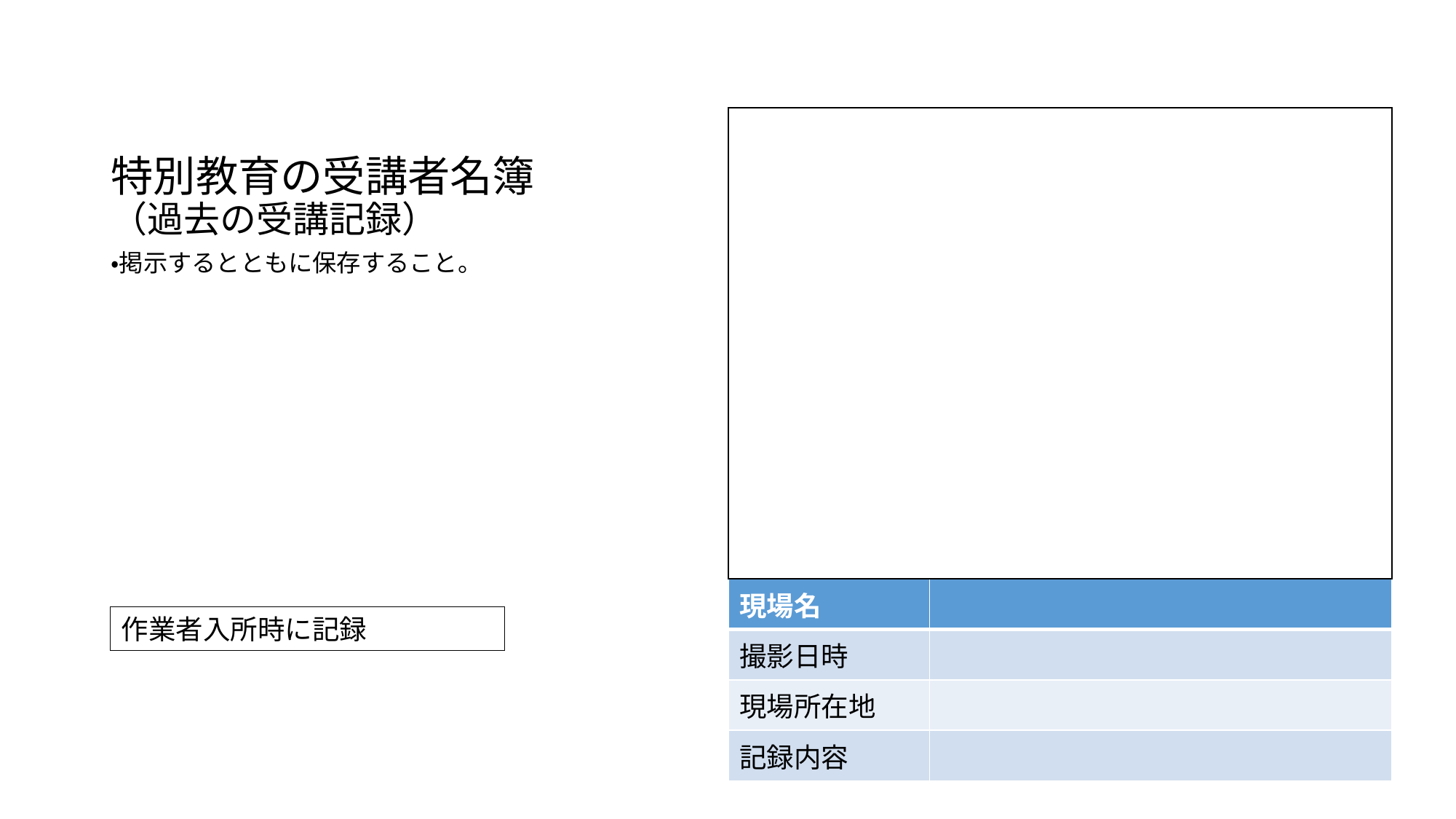

# 特別教育の受講者名簿 （過去の受講記録）

・掲示するとともに保存すること。
| 現場名 |  |
| --- | --- |
| 撮影日時 |  |
| 現場所在地 |  |
| 記録内容 |  |
作業者入所時に記録